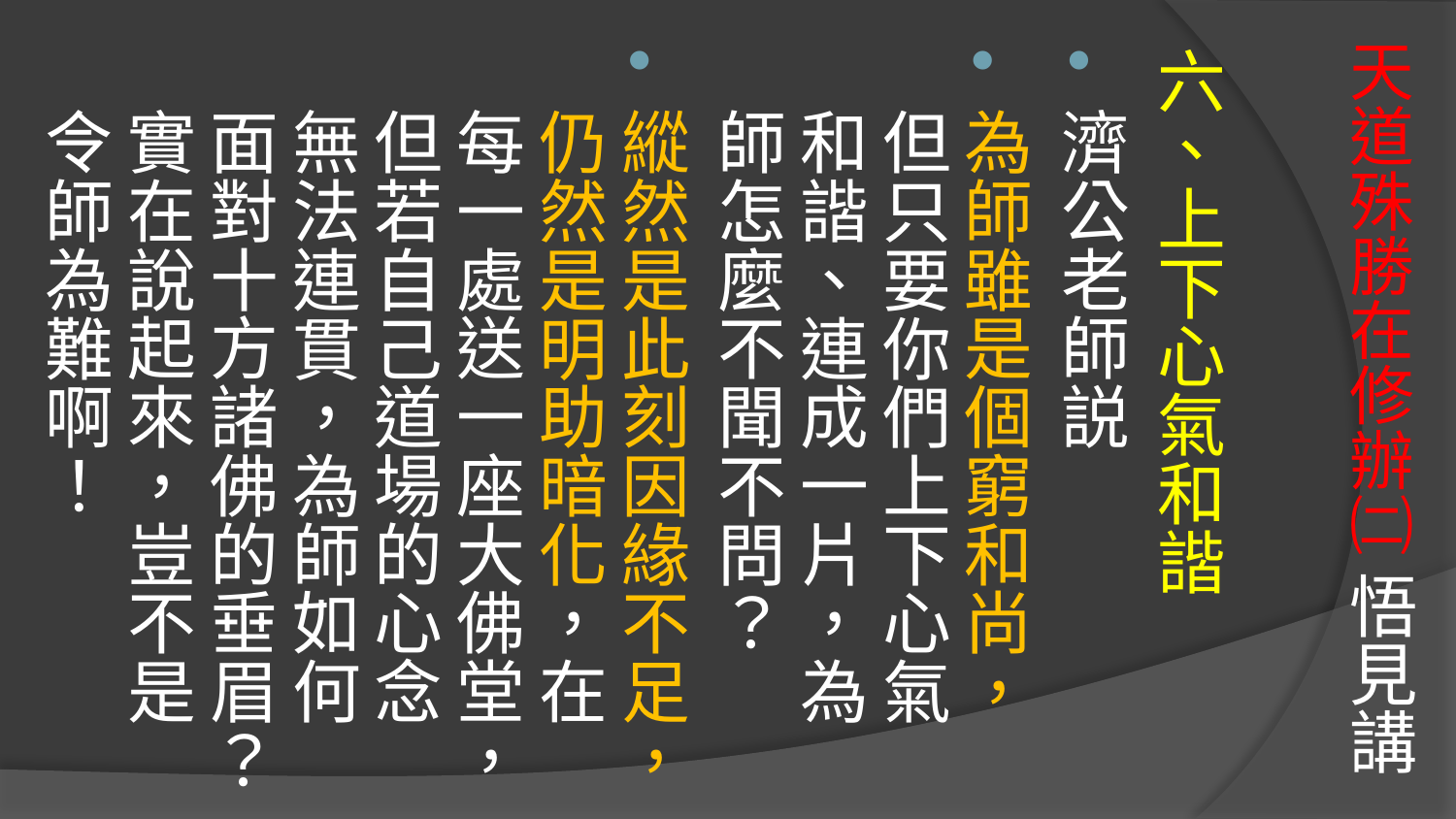

# 天道殊勝在修辦㈡ 悟見講
六、上下心氣和諧
濟公老師説
為師雖是個窮和尚，但只要你們上下心氣和諧、連成一片，為師怎麼不聞不問？
縱然是此刻因緣不足，仍然是明助暗化，在每一處送一座大佛堂，但若自己道場的心念無法連貫，為師如何面對十方諸佛的垂眉？實在說起來，豈不是令師為難啊！